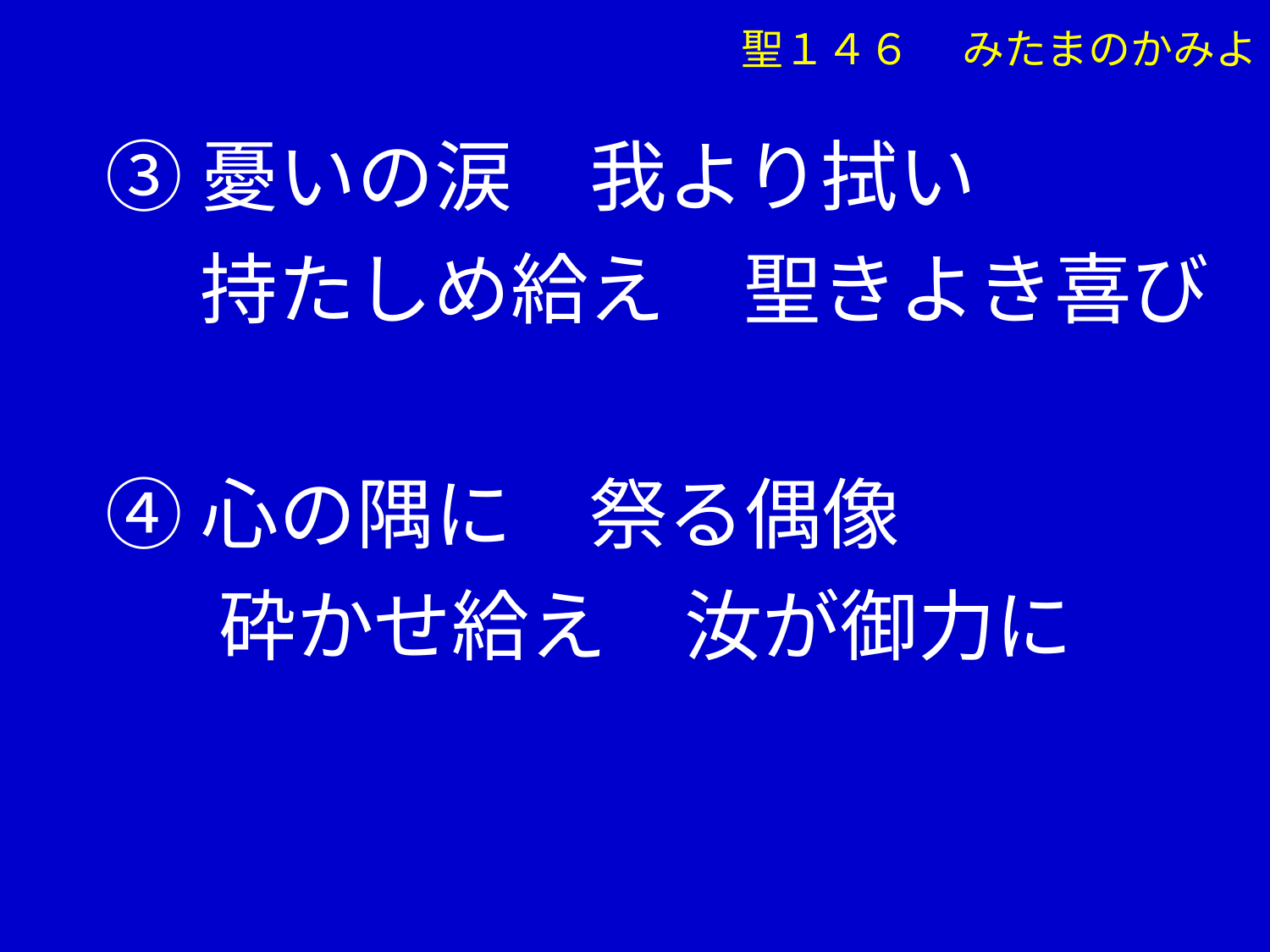

聖１４６ 　みたまのかみよ
③憂いの涙　我より拭い
　 持たしめ給え　聖きよき喜び

④心の隅に　祭る偶像
 　砕かせ給え　汝が御力に